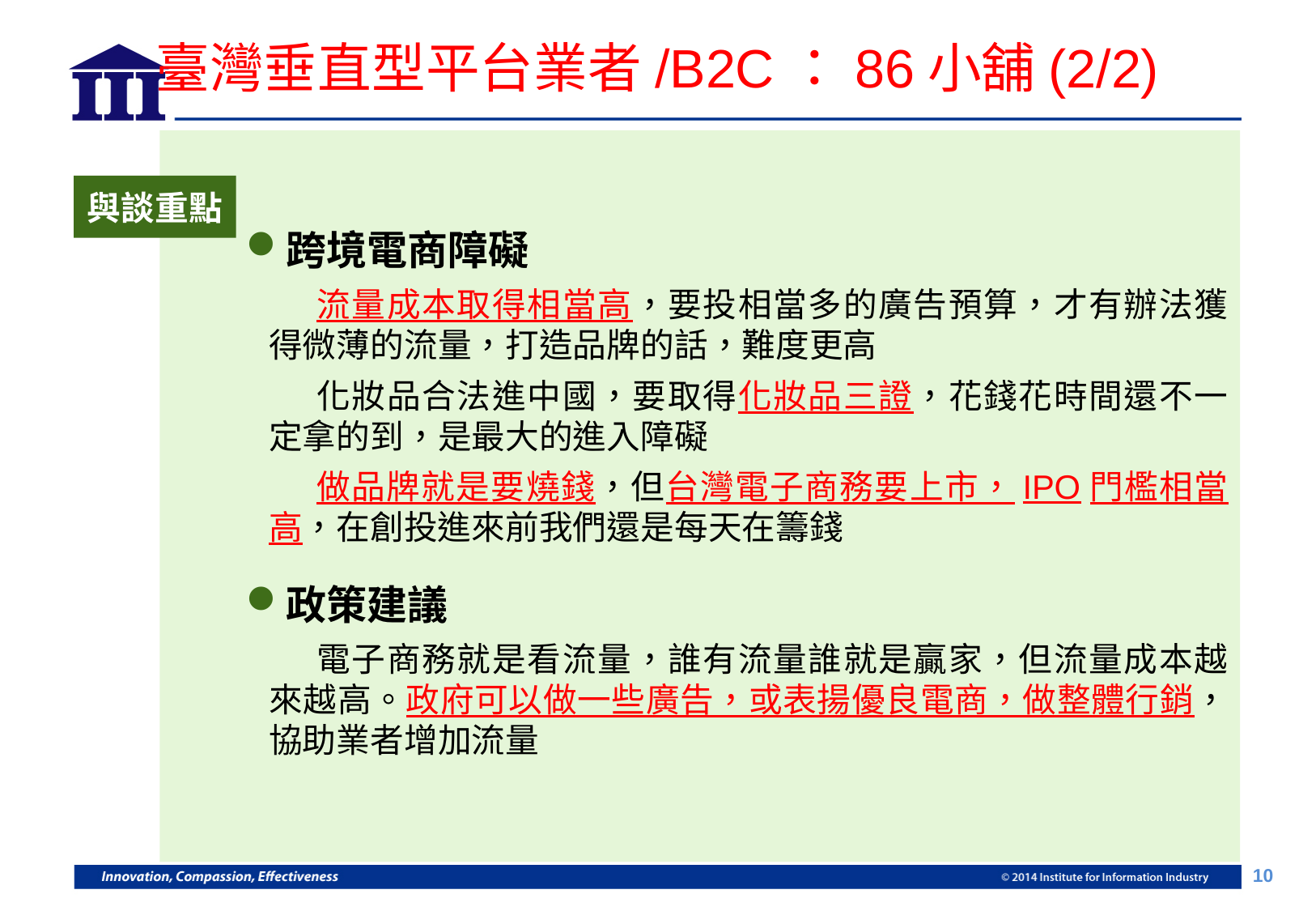

# 臺灣垂直型平台業者/B2C：86小舖(2/2)
跨境電商障礙
流量成本取得相當高，要投相當多的廣告預算，才有辦法獲得微薄的流量，打造品牌的話，難度更高
化妝品合法進中國，要取得化妝品三證，花錢花時間還不一定拿的到，是最大的進入障礙
做品牌就是要燒錢，但台灣電子商務要上市，IPO門檻相當高，在創投進來前我們還是每天在籌錢
政策建議
電子商務就是看流量，誰有流量誰就是贏家，但流量成本越來越高。政府可以做一些廣告，或表揚優良電商，做整體行銷，協助業者增加流量
與談重點